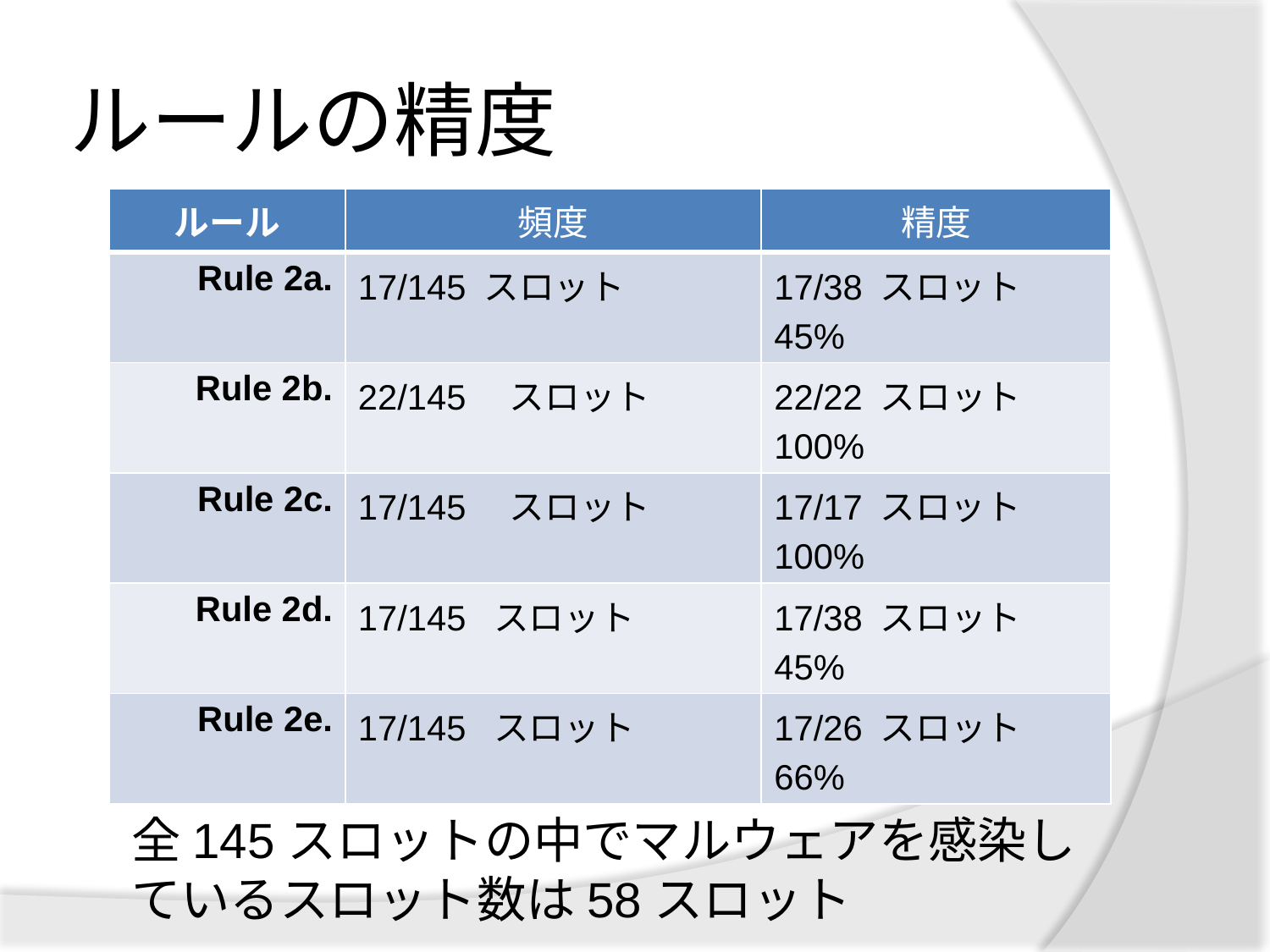

# ルールの精度
| ルール | 頻度 | 精度 |
| --- | --- | --- |
| Rule 2a. | 17/145 スロット | 17/38 スロット 45% |
| Rule 2b. | 22/145　スロット | 22/22 スロット 100% |
| Rule 2c. | 17/145　スロット | 17/17 スロット 100% |
| Rule 2d. | 17/145 スロット | 17/38 スロット 45% |
| Rule 2e. | 17/145 スロット | 17/26 スロット 66% |
全145スロットの中でマルウェアを感染しているスロット数は58スロット